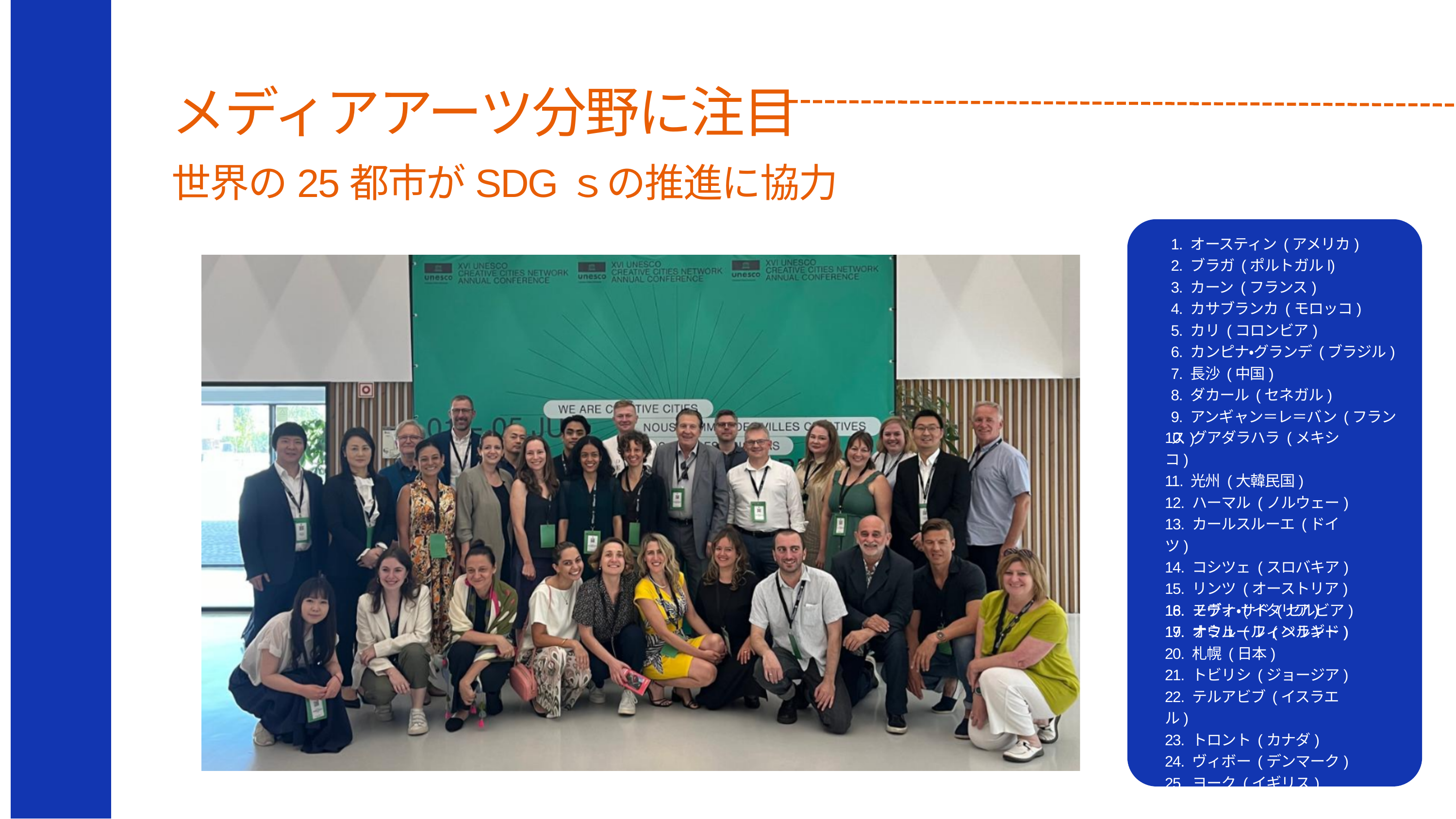

メディアアーツ分野に注目

世界の25都市がSDGｓの推進に協力

1. オースティン (アメリカ)
2. ブラガ (ポルトガルl)
3. カーン (フランス)
4. カサブランカ (モロッコ)
5. カリ (コロンビア)
6. カンピナ・グランデ (ブラジル)
7. 長沙 (中国)
8. ダカール (セネガル)
9. アンギャン＝レ＝バン (フランス)

10. グアダラハラ (メキシコ)
11. 光州 (大韓民国)
12. ハーマル (ノルウェー)
13. カールスルーエ (ドイツ)
14. コシツェ (スロバキア)
15. リンツ (オーストリア)
16. モデナ (イタリア)
17. ナミュール (ベルギー)

18. ノヴィ・サド (セルビア)
19. オウル (フィンランド)
20. 札幌 (日本)
21. トビリシ (ジョージア)
22. テルアビブ (イスラエル)
23. トロント (カナダ)
24. ヴィボー (デンマーク)
25. ヨーク (イギリス)